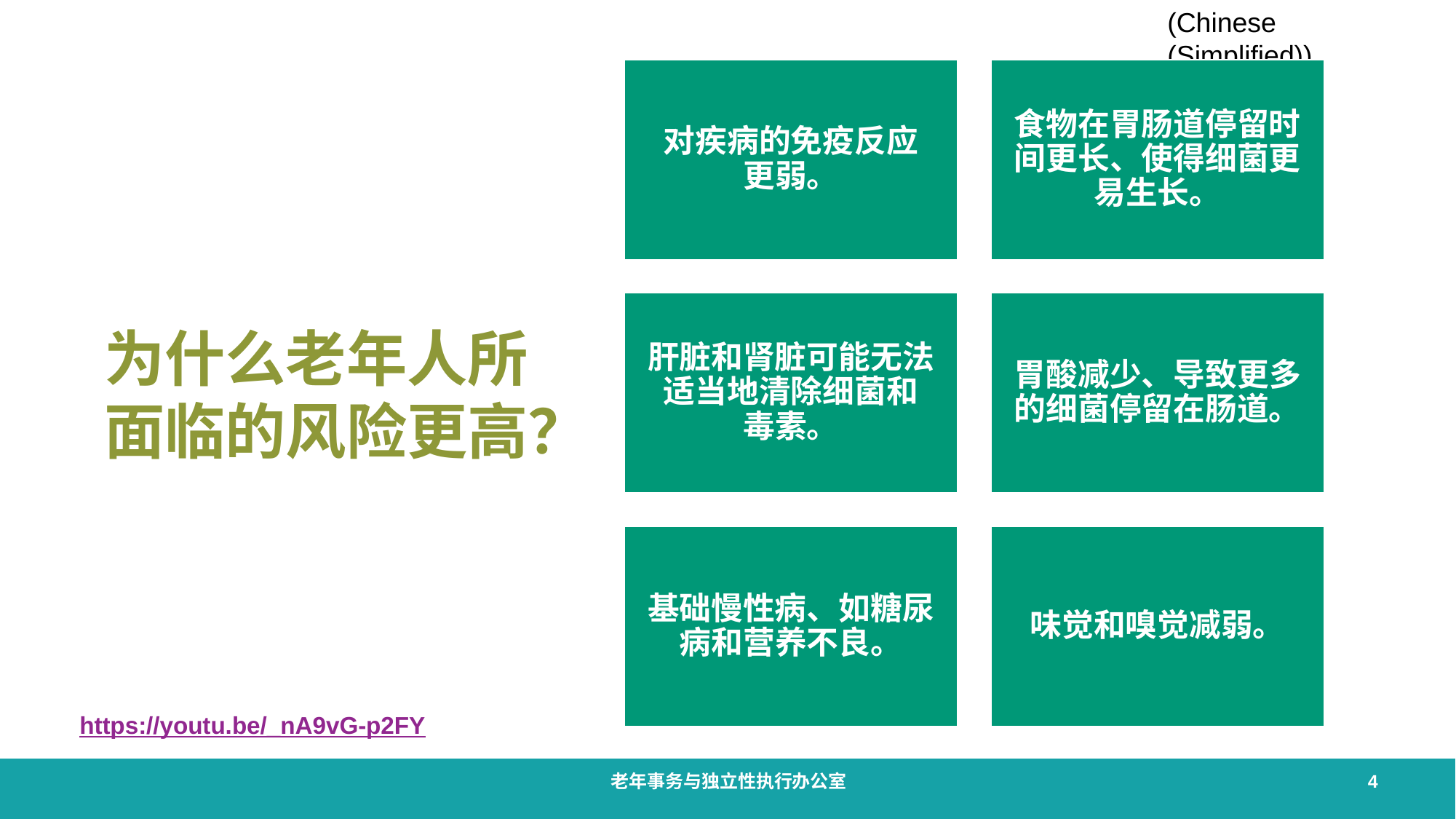

对疾病的免疫反应
更弱。
食物在胃肠道停留时间更长、使得细菌更易生长。
肝脏和肾脏可能无法适当地清除细菌和
毒素。
胃酸减少、导致更多的细菌停留在肠道。
基础慢性病、如糖尿病和营养不良。
味觉和嗅觉减弱。
# 为什么老年人所面临的风险更高？
https://youtu.be/_nA9vG-p2FY